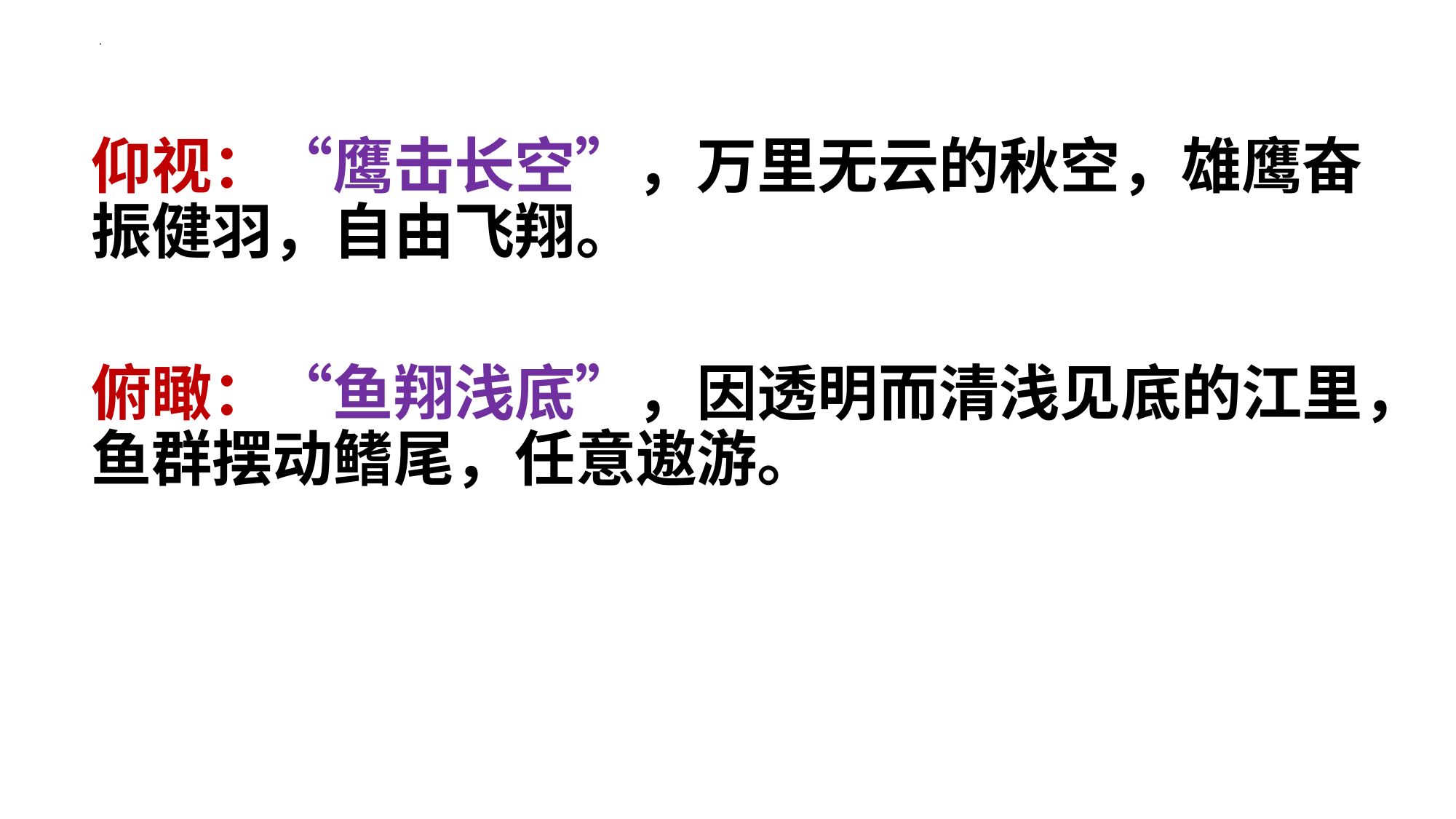

仰视：“鹰击长空”，万里无云的秋空，雄鹰奋振健羽，自由飞翔。

俯瞰：“鱼翔浅底”，因透明而清浅见底的江里，鱼群摆动鳍尾，任意遨游。